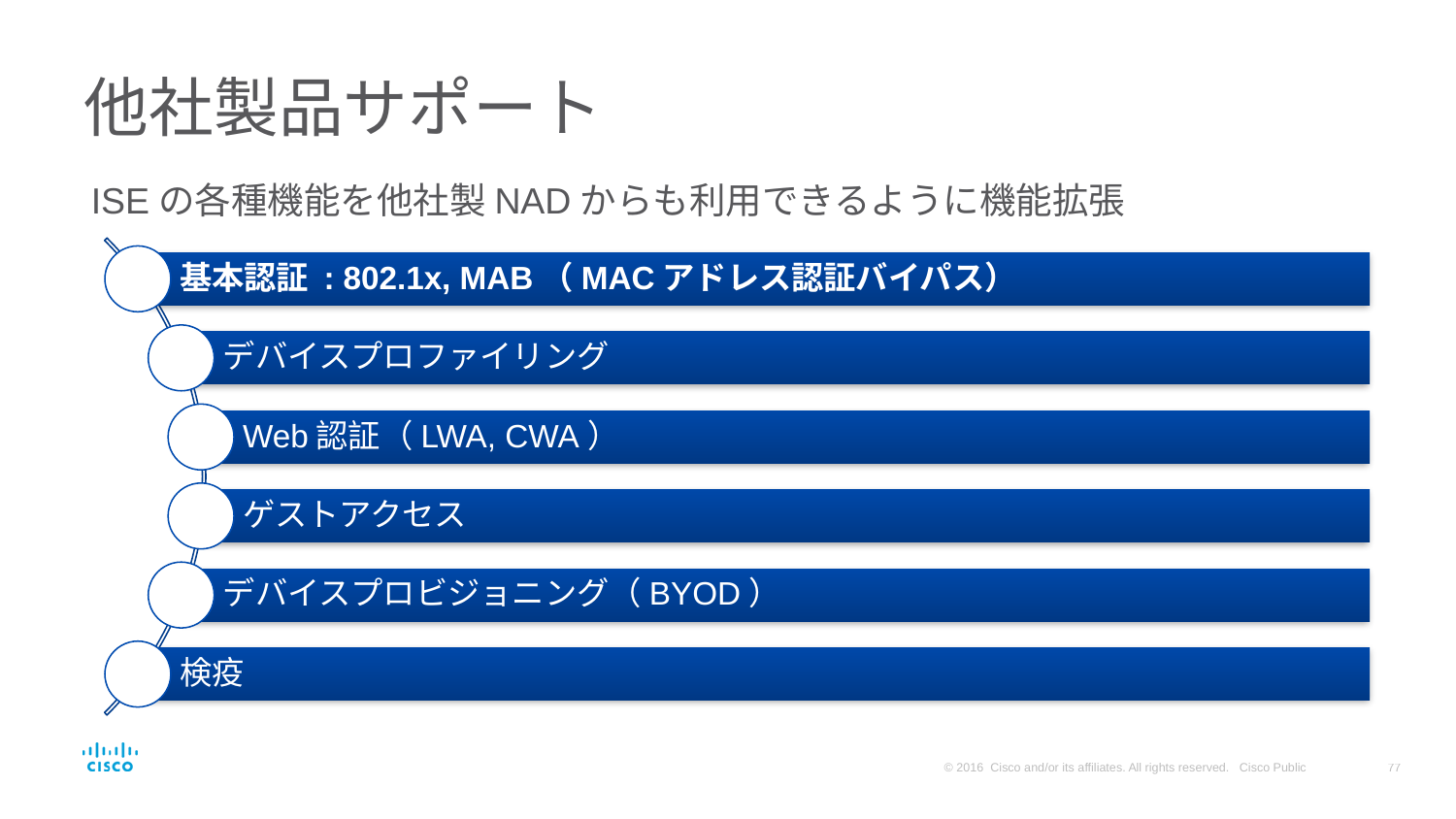

# 他社製品サポート
ISEの各種機能を他社製NADからも利用できるように機能拡張
基本認証 : 802.1x, MAB（MACアドレス認証バイパス）
デバイスプロファイリング
Web認証（LWA, CWA）
ゲストアクセス
デバイスプロビジョニング（BYOD）
検疫